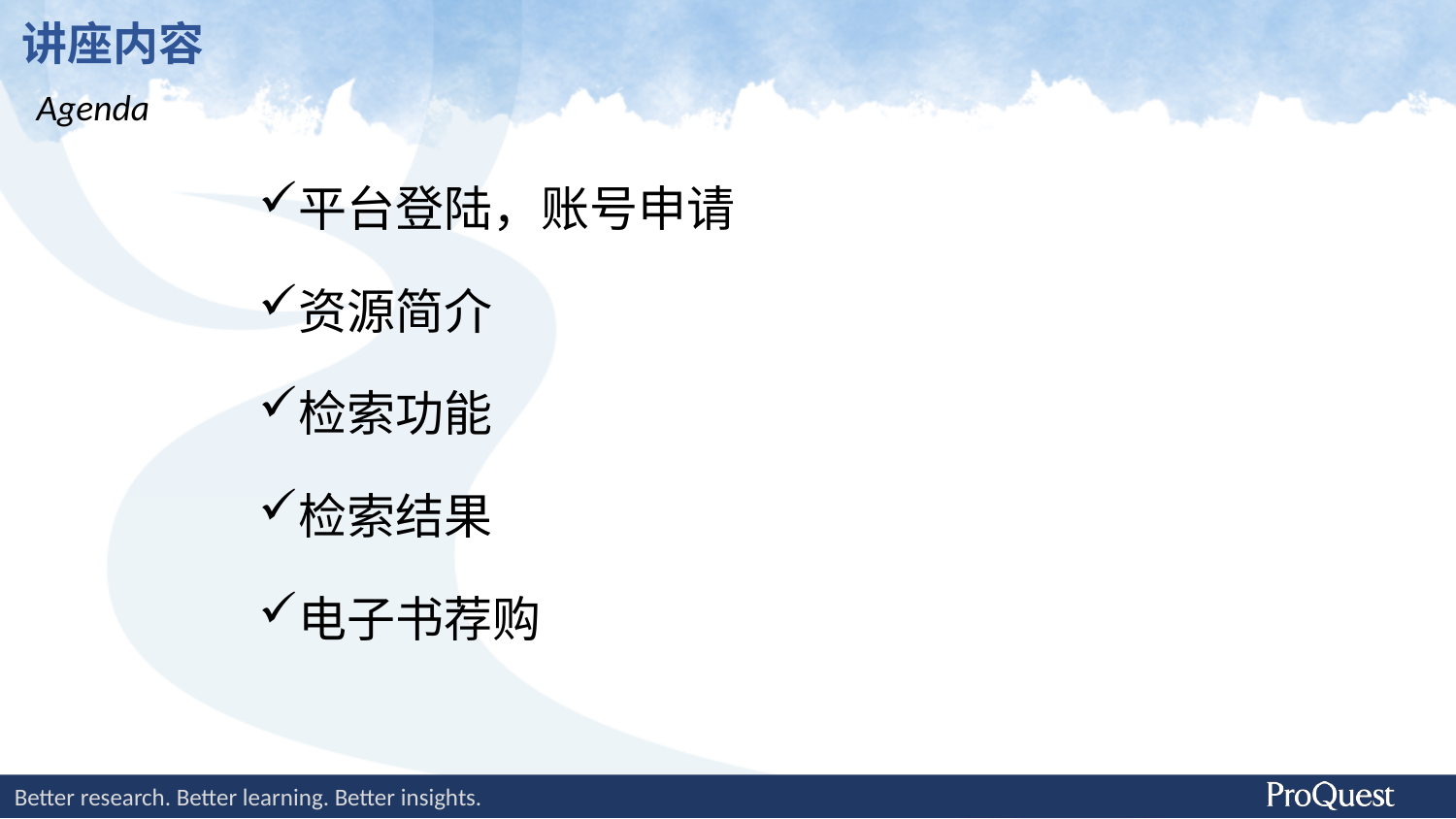

# 讲座内容
Agenda
平台登陆，账号申请
资源简介
检索功能
检索结果
电子书荐购